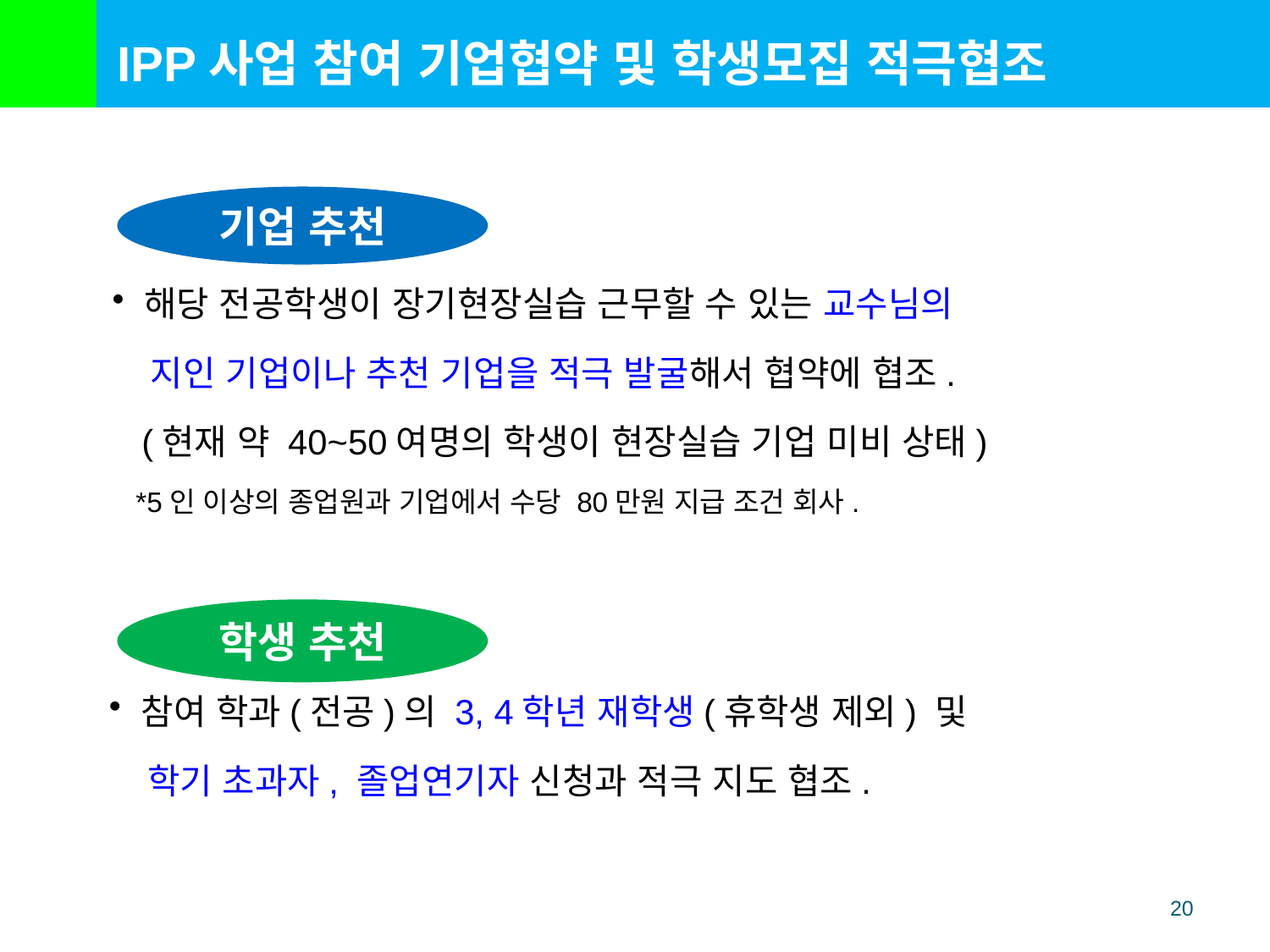

IPP사업 참여 기업협약 및 학생모집 적극협조
기업 추천

해당 전공학생이 장기현장실습 근무할 수 있는 교수님의
   지인 기업이나 추천 기업을 적극 발굴해서 협약에 협조.
   (현재 약 40~50여명의 학생이 현장실습 기업 미비 상태)
   *5인 이상의 종업원과 기업에서 수당 80만원 지급 조건 회사.

학생 추천

참여 학과(전공)의 3, 4학년 재학생(휴학생 제외) 및
   학기 초과자, 졸업연기자 신청과 적극 지도 협조.

20